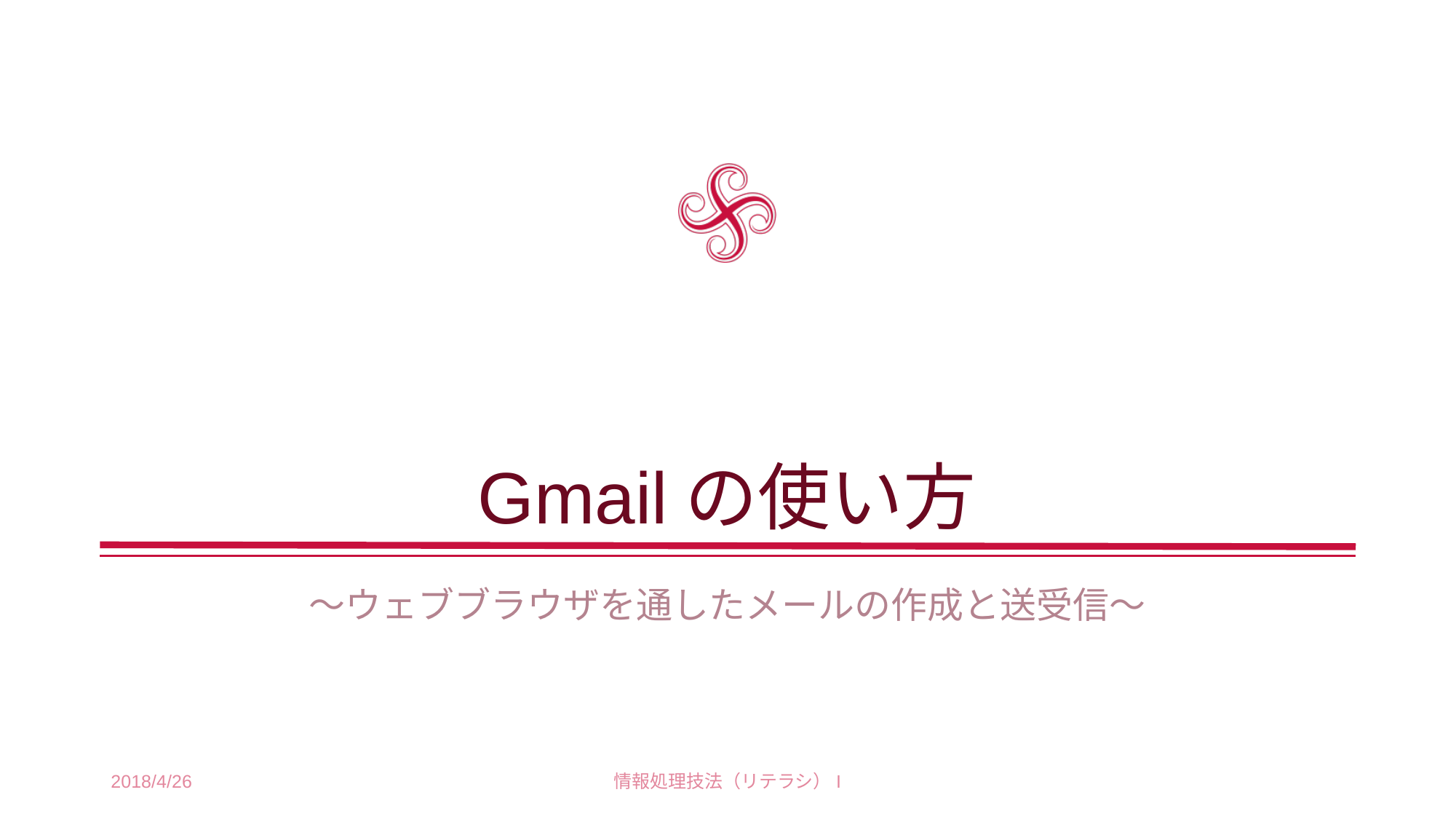

# Gmailの使い方
～ウェブブラウザを通したメールの作成と送受信～
2018/4/26
情報処理技法（リテラシ）I